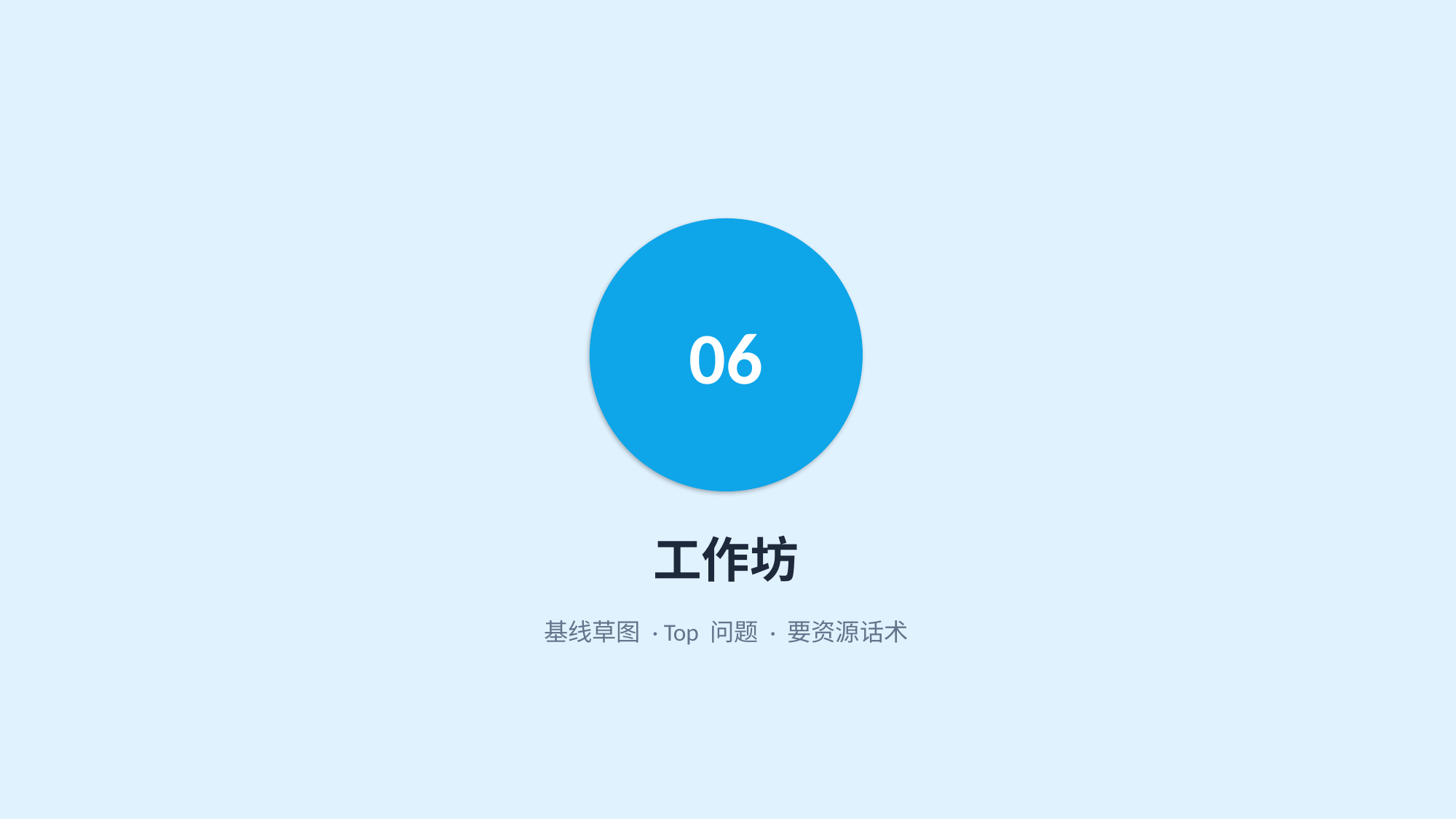

06
工作坊
基线草图 · Top 问题 · 要资源话术